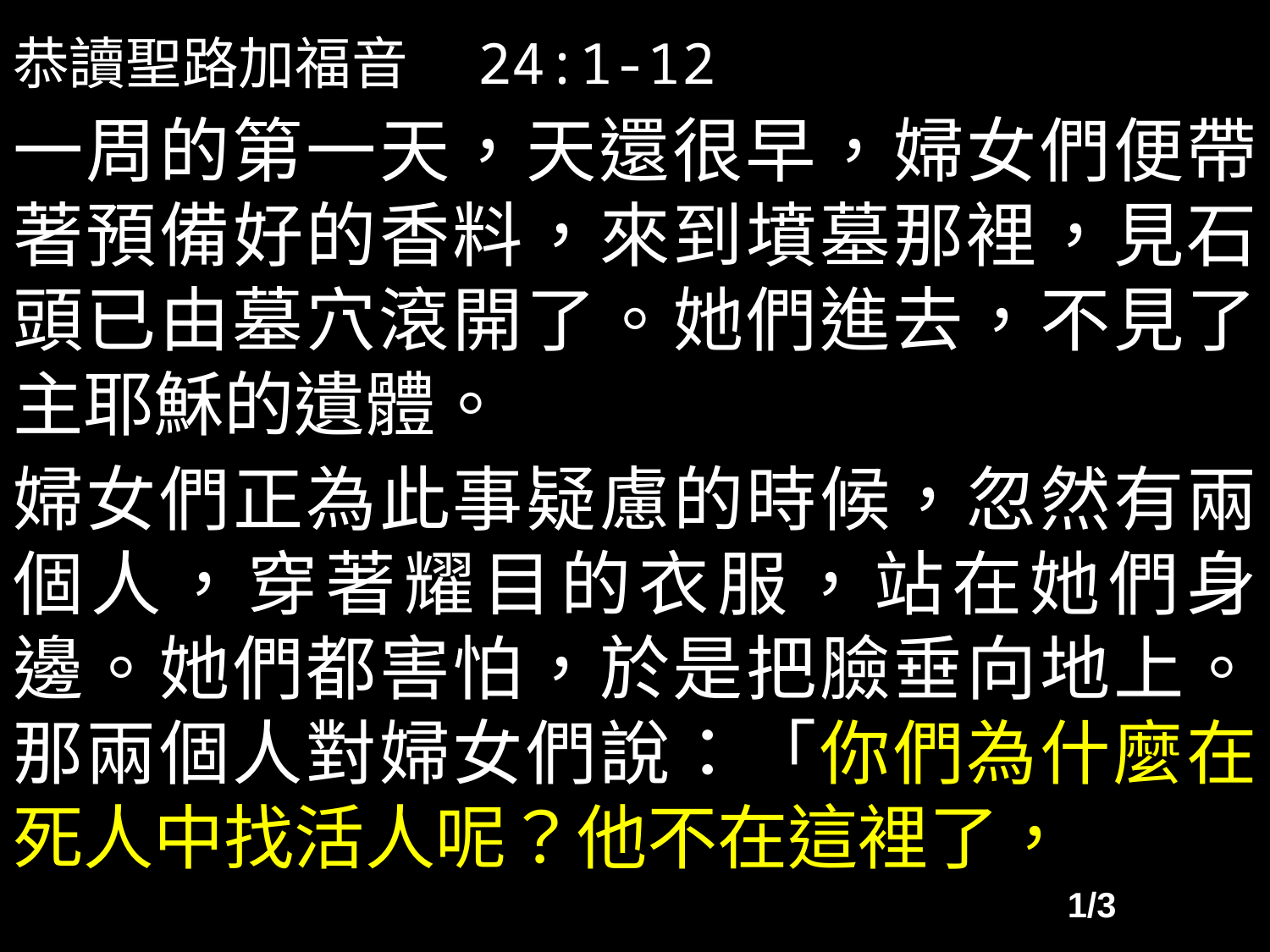

恭讀聖路加福音　24:1-12
一周的第一天，天還很早，婦女們便帶著預備好的香料，來到墳墓那裡，見石頭已由墓穴滾開了。她們進去，不見了主耶穌的遺體。
婦女們正為此事疑慮的時候，忽然有兩個人，穿著耀目的衣服，站在她們身邊。她們都害怕，於是把臉垂向地上。那兩個人對婦女們說：「你們為什麼在死人中找活人呢？他不在這裡了，
1/3